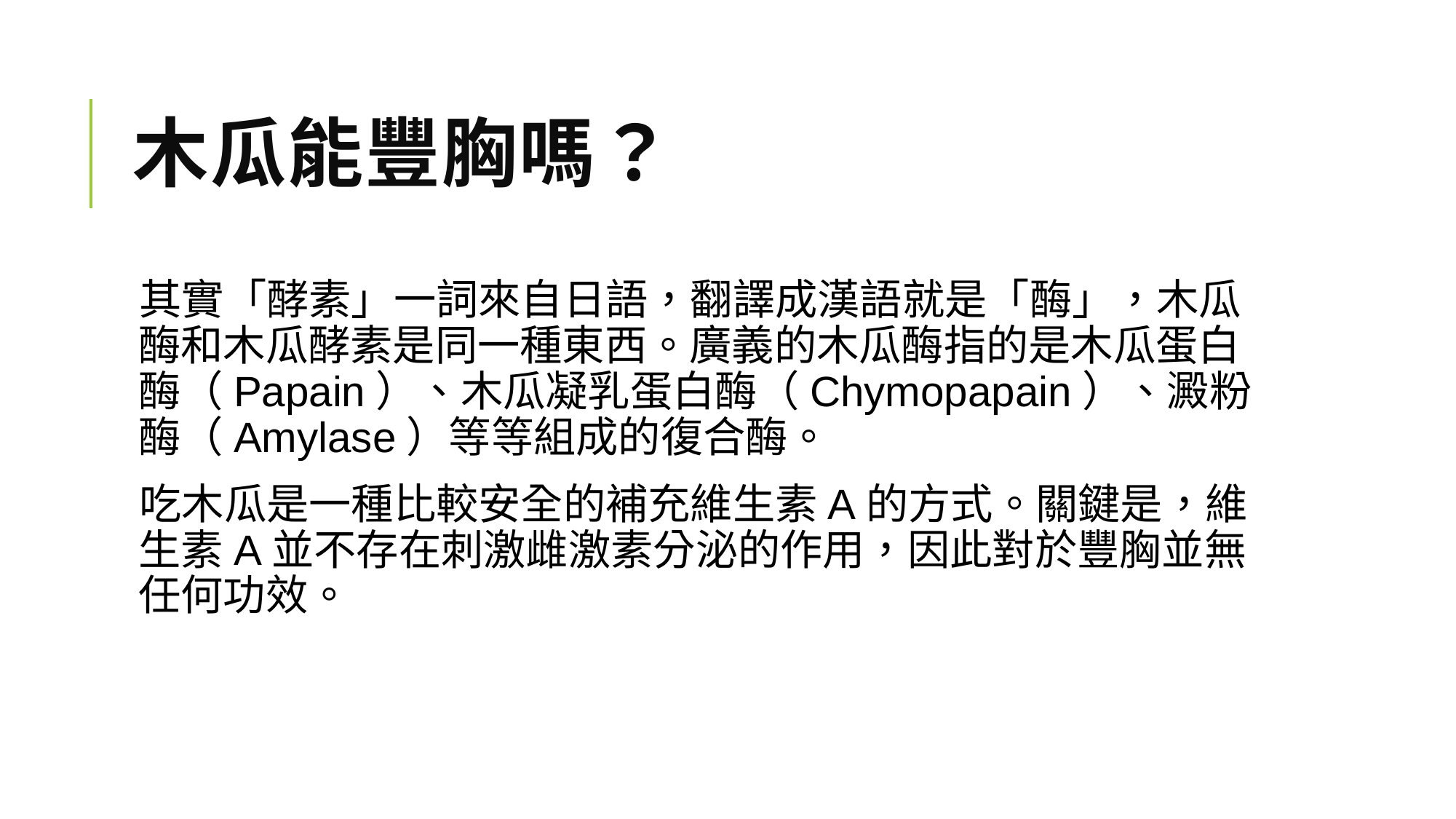

# 木瓜能豐胸嗎？
其實「酵素」一詞來自日語，翻譯成漢語就是「酶」，木瓜酶和木瓜酵素是同一種東西。廣義的木瓜酶指的是木瓜蛋白酶（Papain）、木瓜凝乳蛋白酶（Chymopapain）、澱粉酶（Amylase）等等組成的復合酶。
吃木瓜是一種比較安全的補充維生素A的方式。關鍵是，維生素A並不存在刺激雌激素分泌的作用，因此對於豐胸並無任何功效。